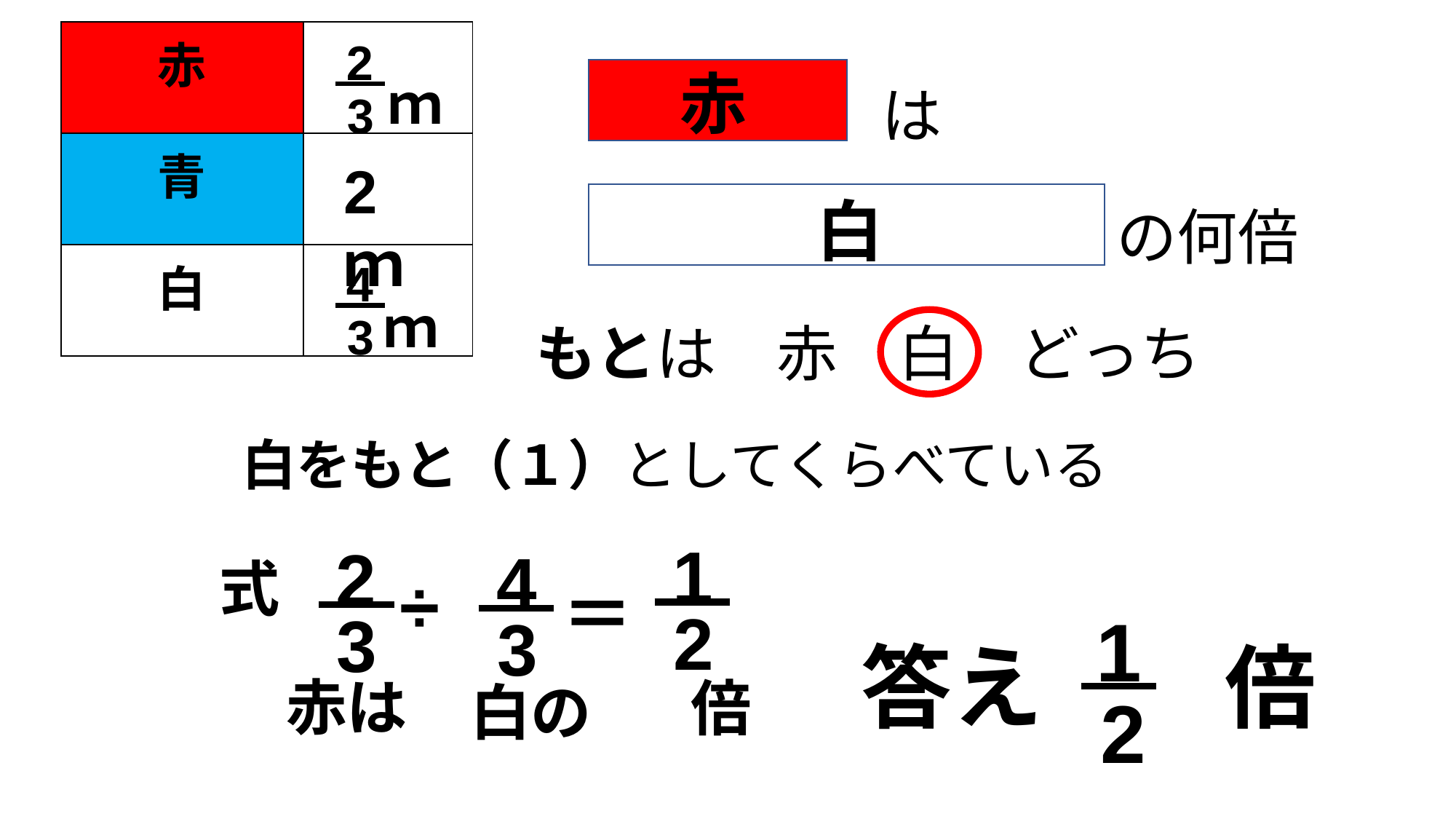

| 赤 |  |
| --- | --- |
| 青 |  |
| 白 |  |
2
3
赤

ｍ
は
2ｍ
白

の何倍
4
3
ｍ

もとは　赤　白　どっち
白をもと（１）としてくらべている
1
2
2
3
4
3
式
÷
＝
1
2
答え　　倍
赤は
倍
白の